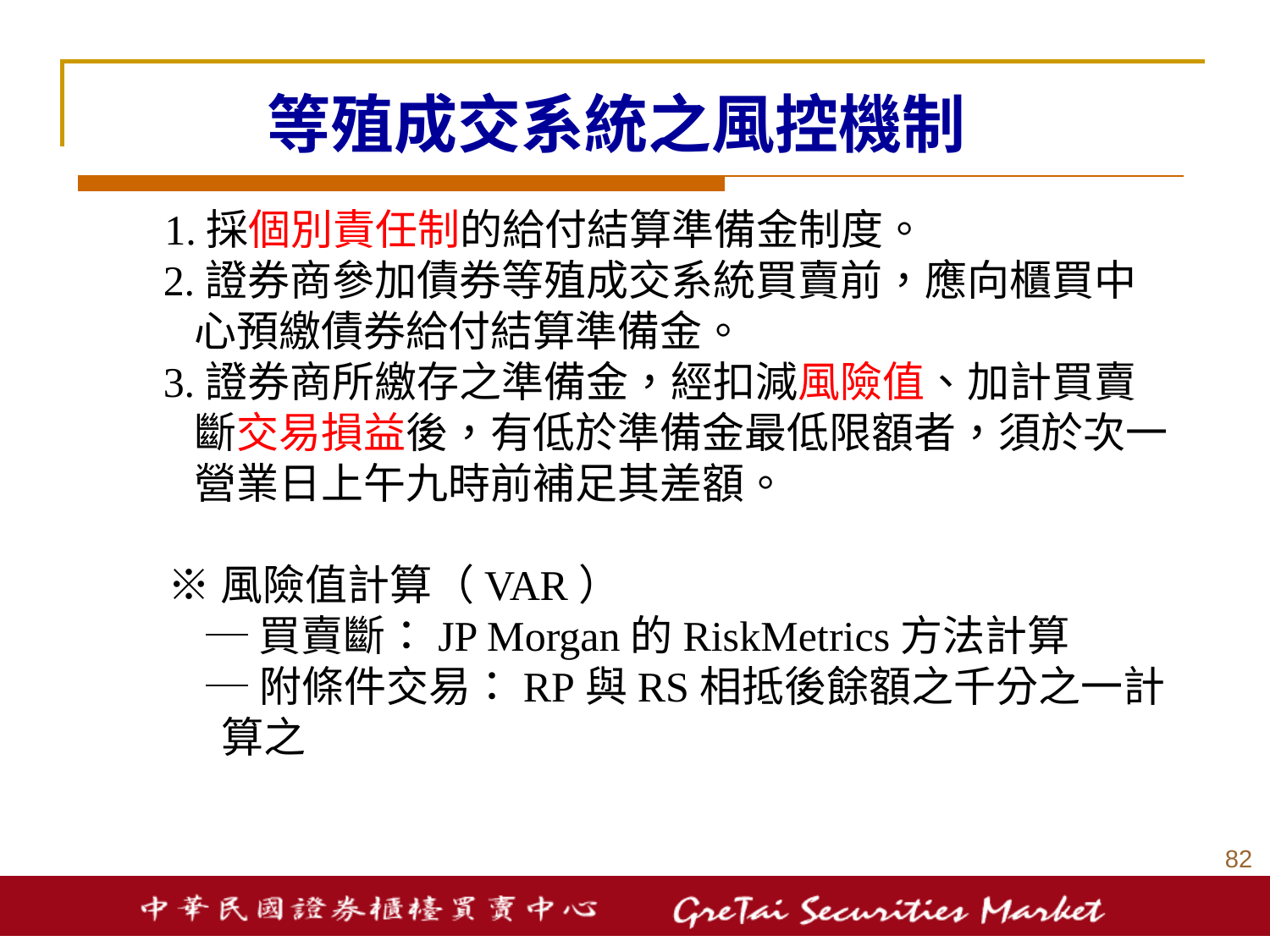

# 等殖成交系統之風控機制

    1.採個別責任制的給付結算準備金制度。
2.證券商參加債券等殖成交系統買賣前，應向櫃買中心預繳債券給付結算準備金。
3.證券商所繳存之準備金，經扣減風險值、加計買賣斷交易損益後，有低於準備金最低限額者，須於次一營業日上午九時前補足其差額。

 ※風險值計算（VAR）
   ─買賣斷：JP Morgan的RiskMetrics方法計算
─附條件交易：RP與RS相抵後餘額之千分之一計算之

82